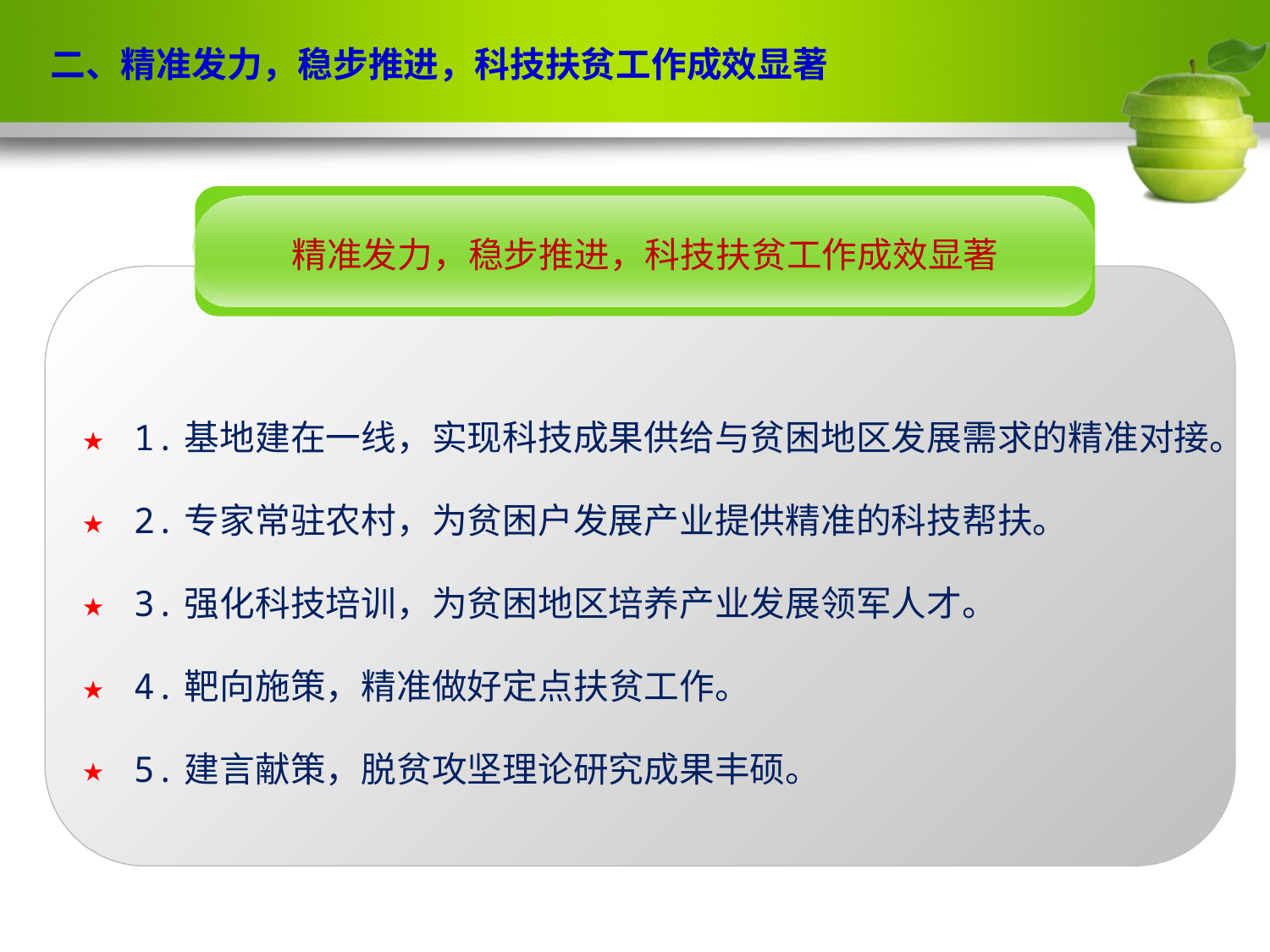

二、精准发力，稳步推进，科技扶贫工作成效显著

精准发力，稳步推进，科技扶贫工作成效显著

 1.基地建在一线，实现科技成果供给与贫困地区发展需求的精准对接。
 2.专家常驻农村，为贫困户发展产业提供精准的科技帮扶。
 3.强化科技培训，为贫困地区培养产业发展领军人才。
 4.靶向施策，精准做好定点扶贫工作。
 5.建言献策，脱贫攻坚理论研究成果丰硕。